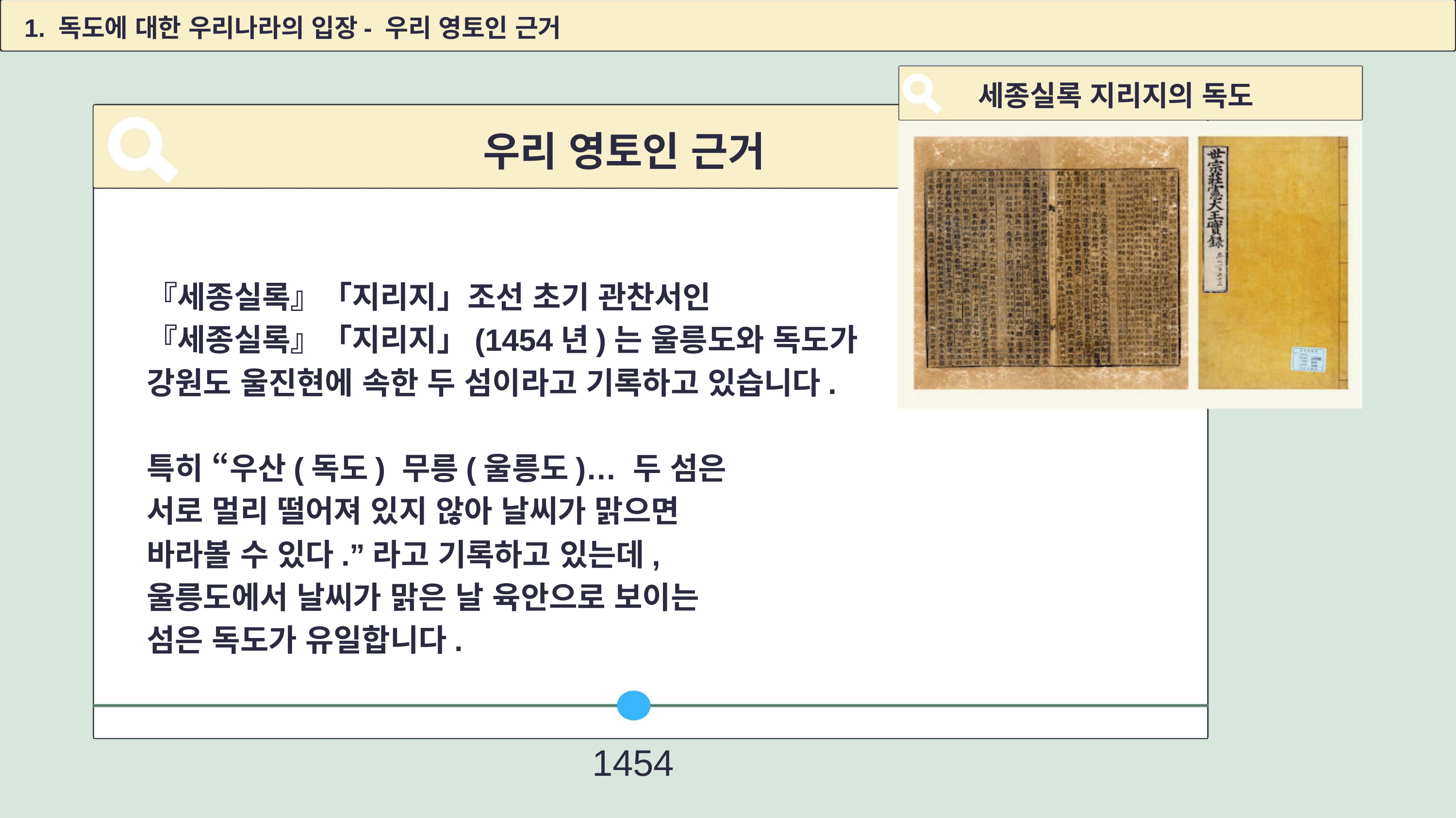

1. 독도에 대한 우리나라의 입장- 우리 영토인 근거
세종실록 지리지의 독도
우리 영토인 근거
『세종실록』「지리지」조선 초기 관찬서인
『세종실록』「지리지」(1454년)는 울릉도와 독도가
강원도 울진현에 속한 두 섬이라고 기록하고 있습니다.
특히 “우산(독도) 무릉(울릉도)… 두 섬은
서로 멀리 떨어져 있지 않아 날씨가 맑으면
바라볼 수 있다.”라고 기록하고 있는데,
울릉도에서 날씨가 맑은 날 육안으로 보이는
섬은 독도가 유일합니다.
1454